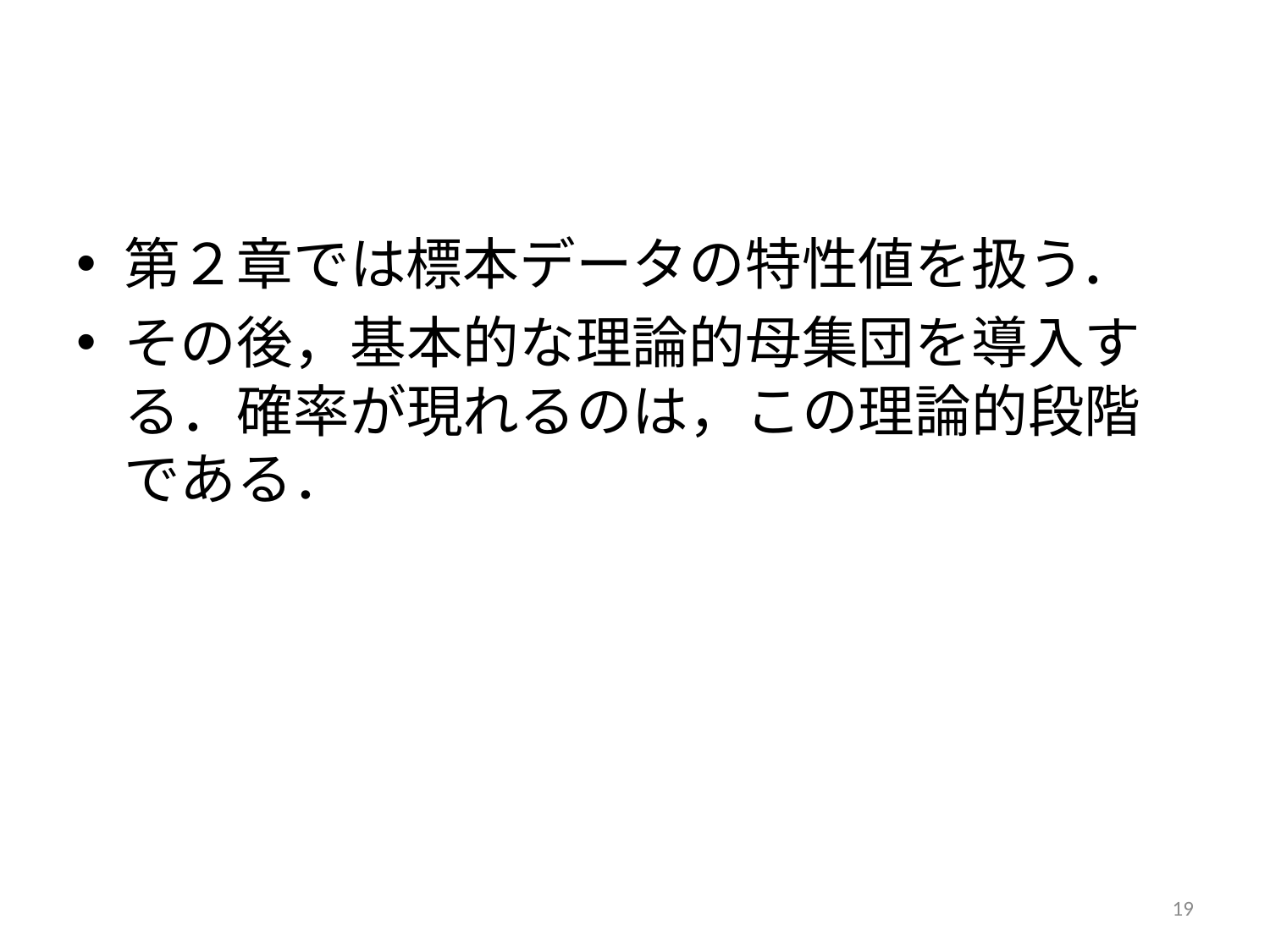

#
第２章では標本データの特性値を扱う．
その後，基本的な理論的母集団を導入する．確率が現れるのは，この理論的段階である．
19